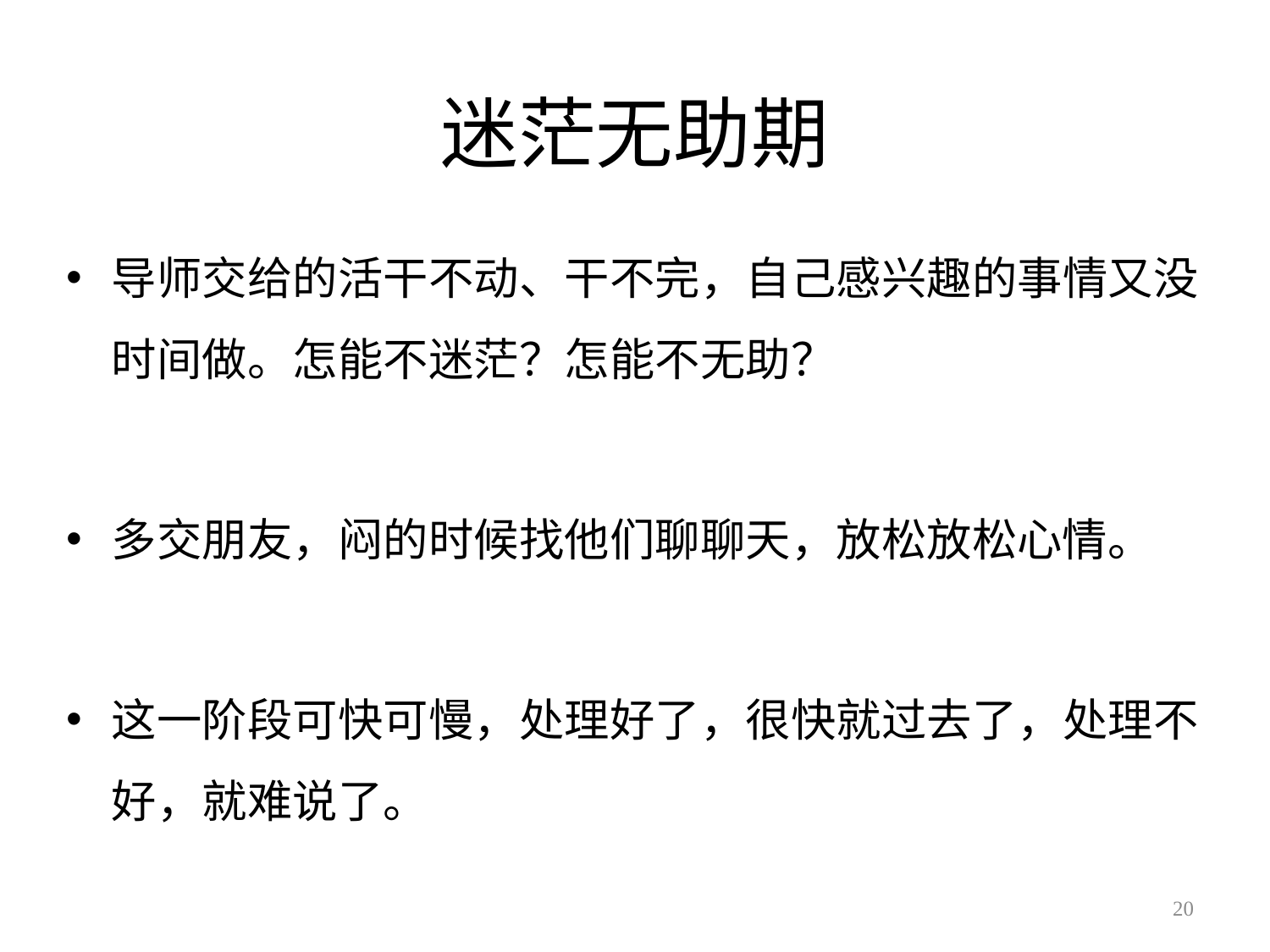

# 迷茫无助期
导师交给的活干不动、干不完，自己感兴趣的事情又没时间做。怎能不迷茫？怎能不无助？

多交朋友，闷的时候找他们聊聊天，放松放松心情。

这一阶段可快可慢，处理好了，很快就过去了，处理不好，就难说了。
20